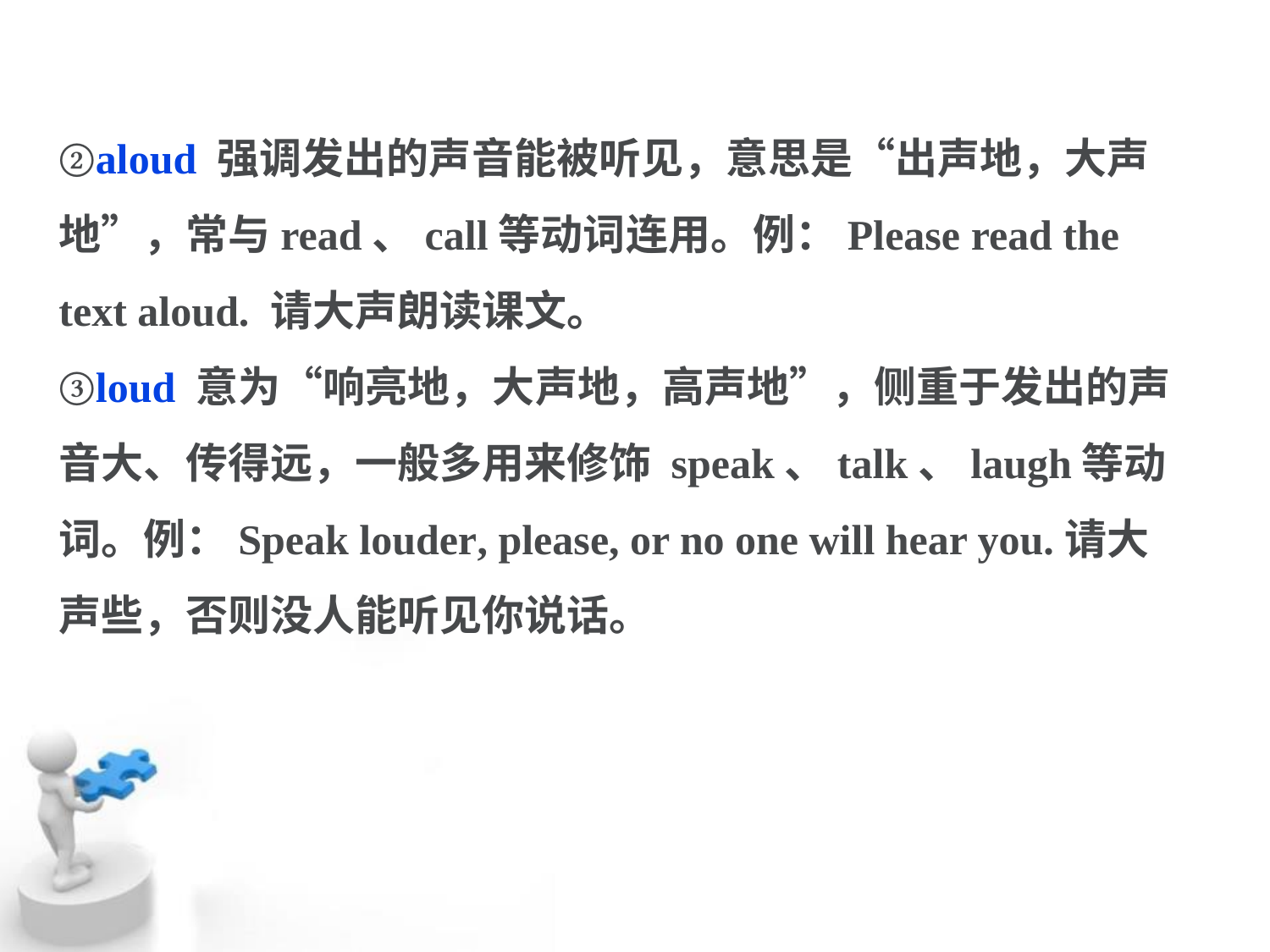

②aloud 强调发出的声音能被听见，意思是“出声地，大声地”，常与read、call等动词连用。例：Please read the text aloud. 请大声朗读课文。
③loud 意为“响亮地，大声地，高声地”，侧重于发出的声音大、传得远，一般多用来修饰 speak、talk、laugh等动词。例：Speak louder, please, or no one will hear you.请大声些，否则没人能听见你说话。